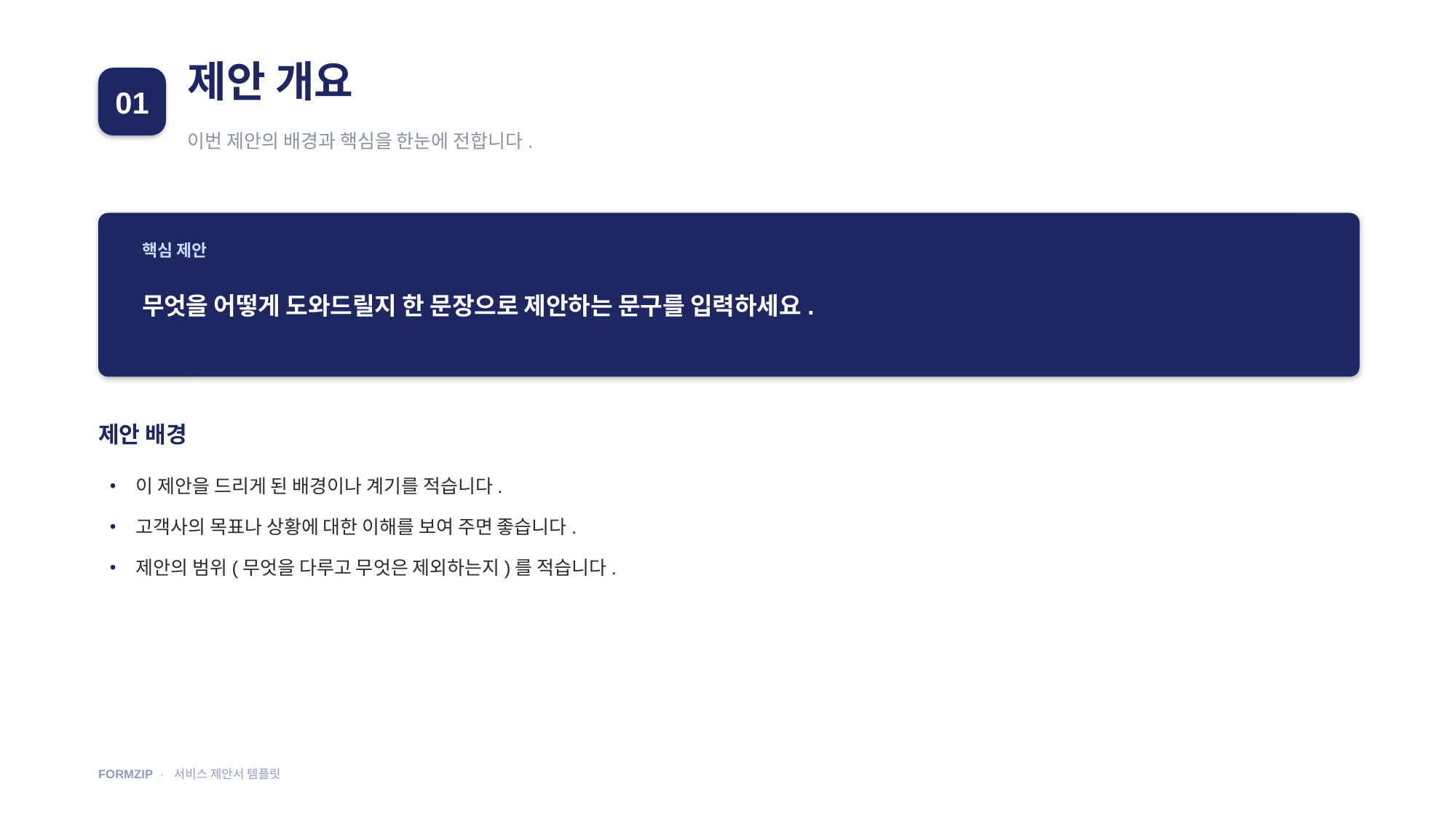

제안 개요
01
이번 제안의 배경과 핵심을 한눈에 전합니다.

핵심 제안
무엇을 어떻게 도와드릴지 한 문장으로 제안하는 문구를 입력하세요.
제안 배경
•  이 제안을 드리게 된 배경이나 계기를 적습니다.
•  고객사의 목표나 상황에 대한 이해를 보여 주면 좋습니다.
•  제안의 범위(무엇을 다루고 무엇은 제외하는지)를 적습니다.
FORMZIP  ·  서비스 제안서 템플릿